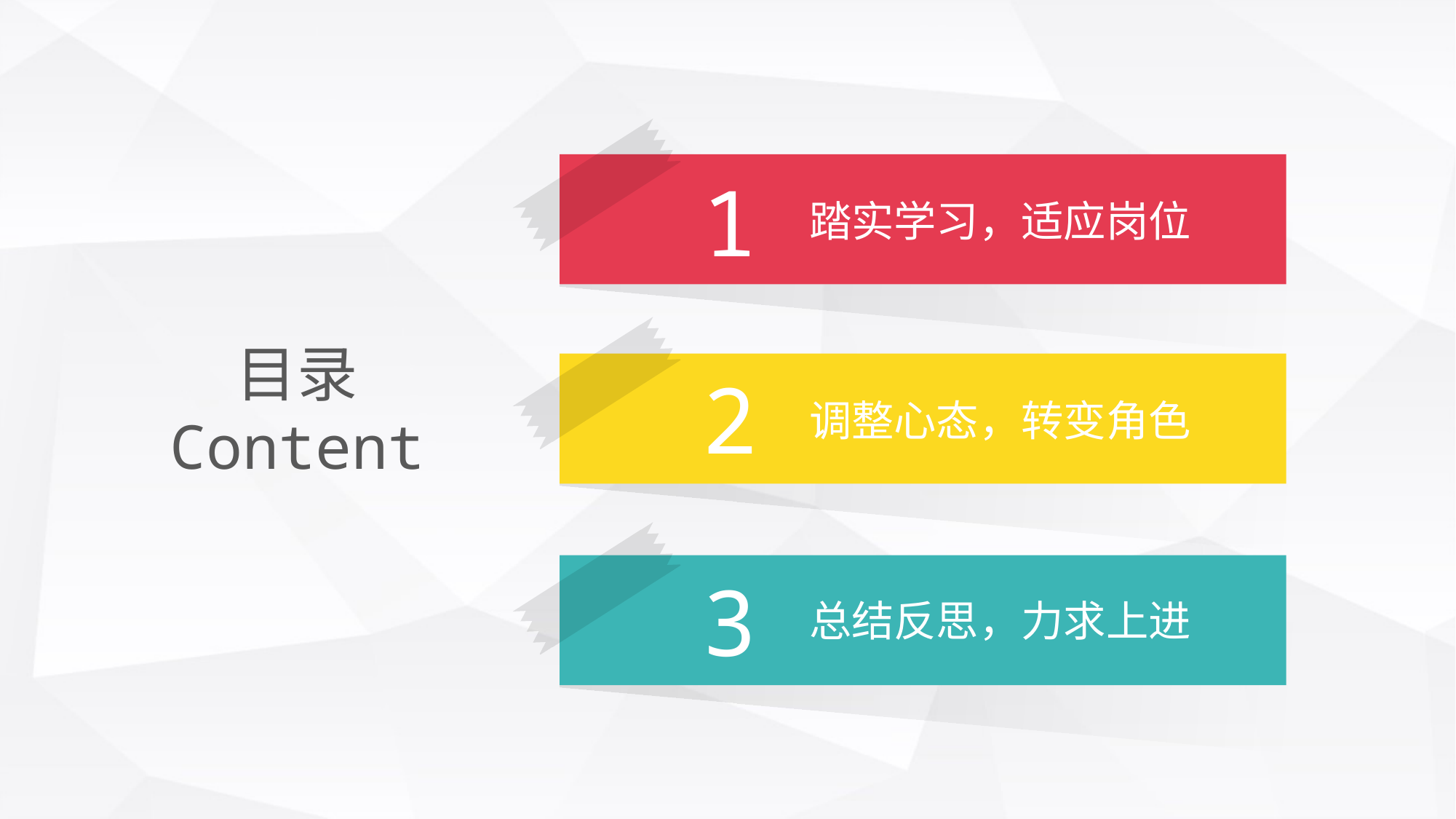

1
踏实学习，适应岗位

目录
Content

2

调整心态，转变角色

3

总结反思，力求上进